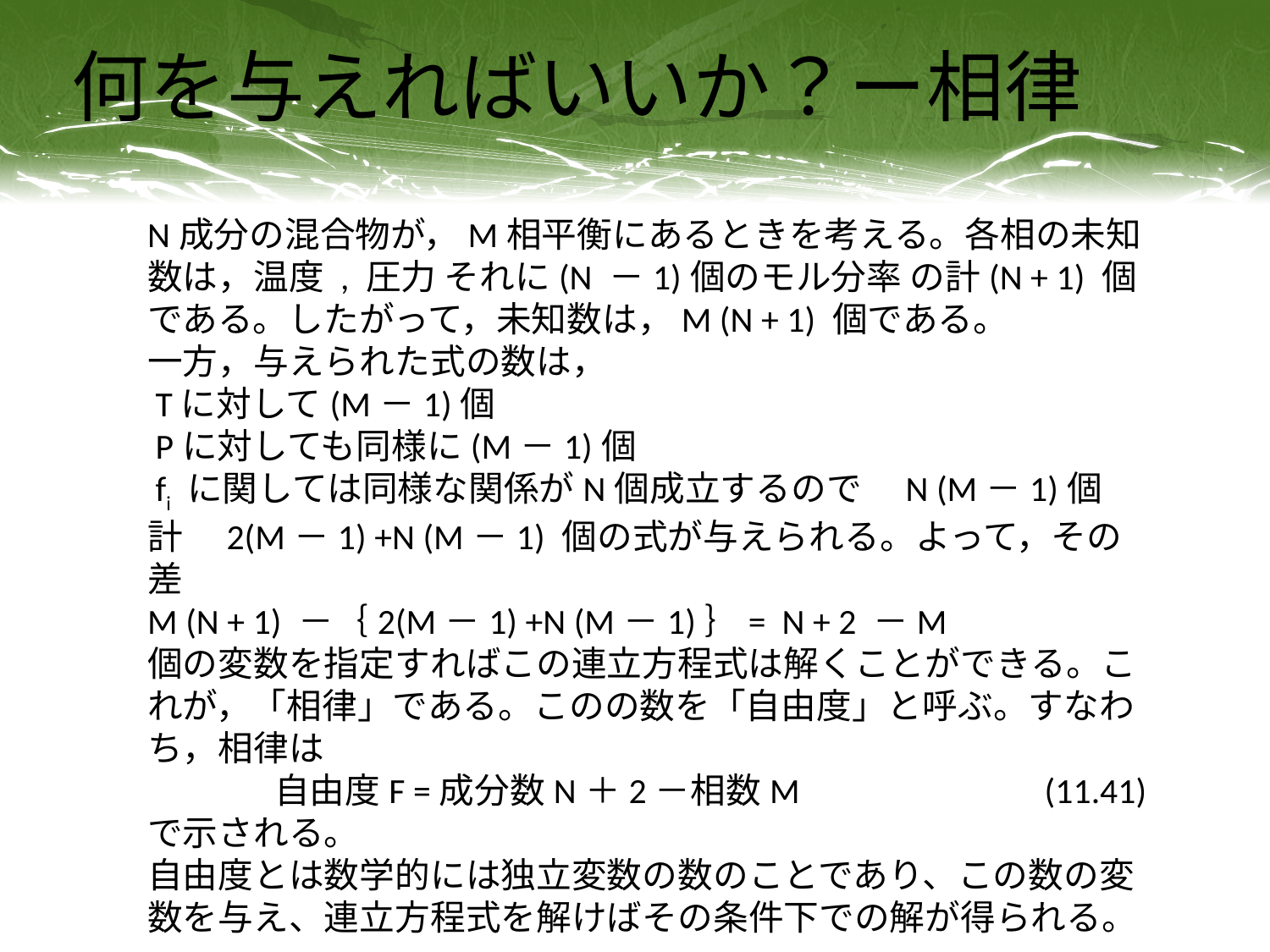

# 何を与えればいいか？ー相律
N成分の混合物が，M相平衡にあるときを考える。各相の未知数は，温度 , 圧力 それに(N －1)個のモル分率 の計(N + 1) 個である。したがって，未知数は，M (N + 1) 個である。
一方，与えられた式の数は，
 Tに対して(M－1)個
 Pに対しても同様に(M－1)個
 fi に関しては同様な関係がN個成立するので　N (M－1)個
計　2(M－1) +N (M－1) 個の式が与えられる。よって，その差
M (N + 1) －｛2(M－1) +N (M－1)｝=  N + 2 －M
個の変数を指定すればこの連立方程式は解くことができる。これが，「相律」である。このの数を「自由度」と呼ぶ。すなわち，相律は
	自由度F =成分数N＋2－相数M		 (11.41)
で示される。
自由度とは数学的には独立変数の数のことであり、この数の変数を与え、連立方程式を解けばその条件下での解が得られる。